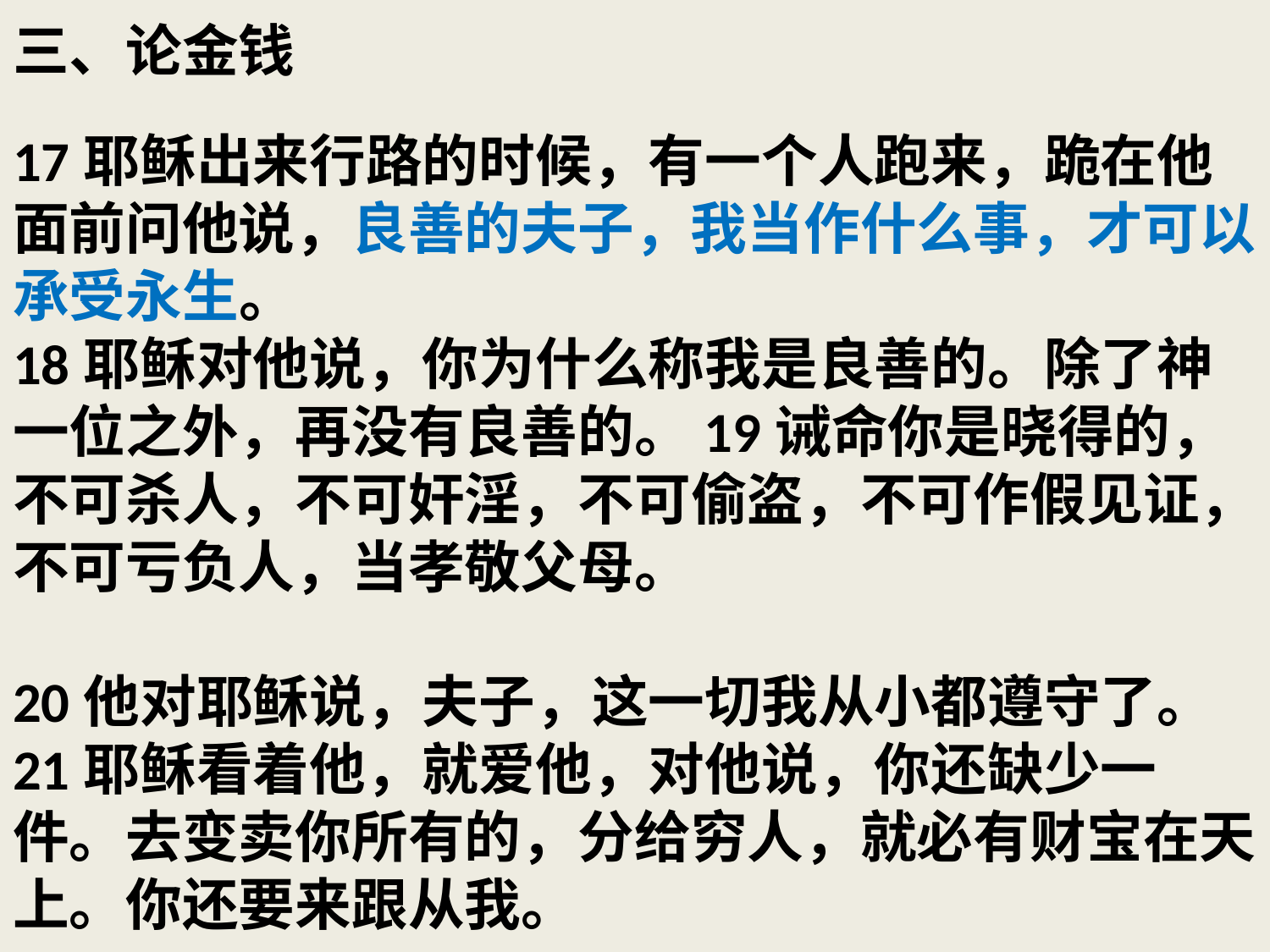

# 三、论金钱 17耶稣出来行路的时候，有一个人跑来，跪在他面前问他说，良善的夫子，我当作什么事，才可以承受永生。 18耶稣对他说，你为什么称我是良善的。除了神一位之外，再没有良善的。19诫命你是晓得的，不可杀人，不可奸淫，不可偷盗，不可作假见证，不可亏负人，当孝敬父母。 20他对耶稣说，夫子，这一切我从小都遵守了。 21耶稣看着他，就爱他，对他说，你还缺少一件。去变卖你所有的，分给穷人，就必有财宝在天上。你还要来跟从我。